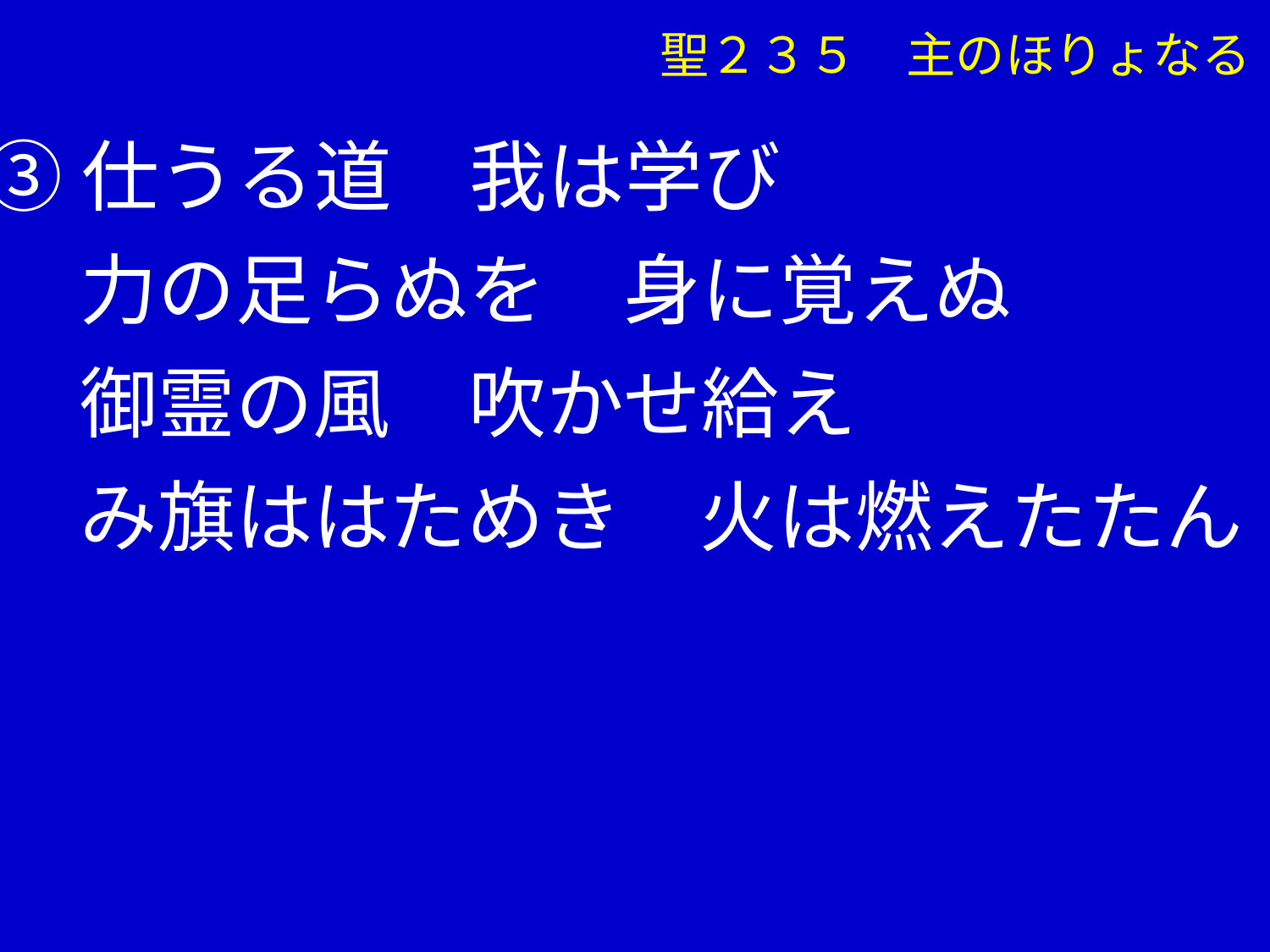

聖２３５　主のほりょなる
③仕うる道　我は学び
　 力の足らぬを　身に覚えぬ
　 御霊の風　吹かせ給え
　 み旗ははためき　火は燃えたたん